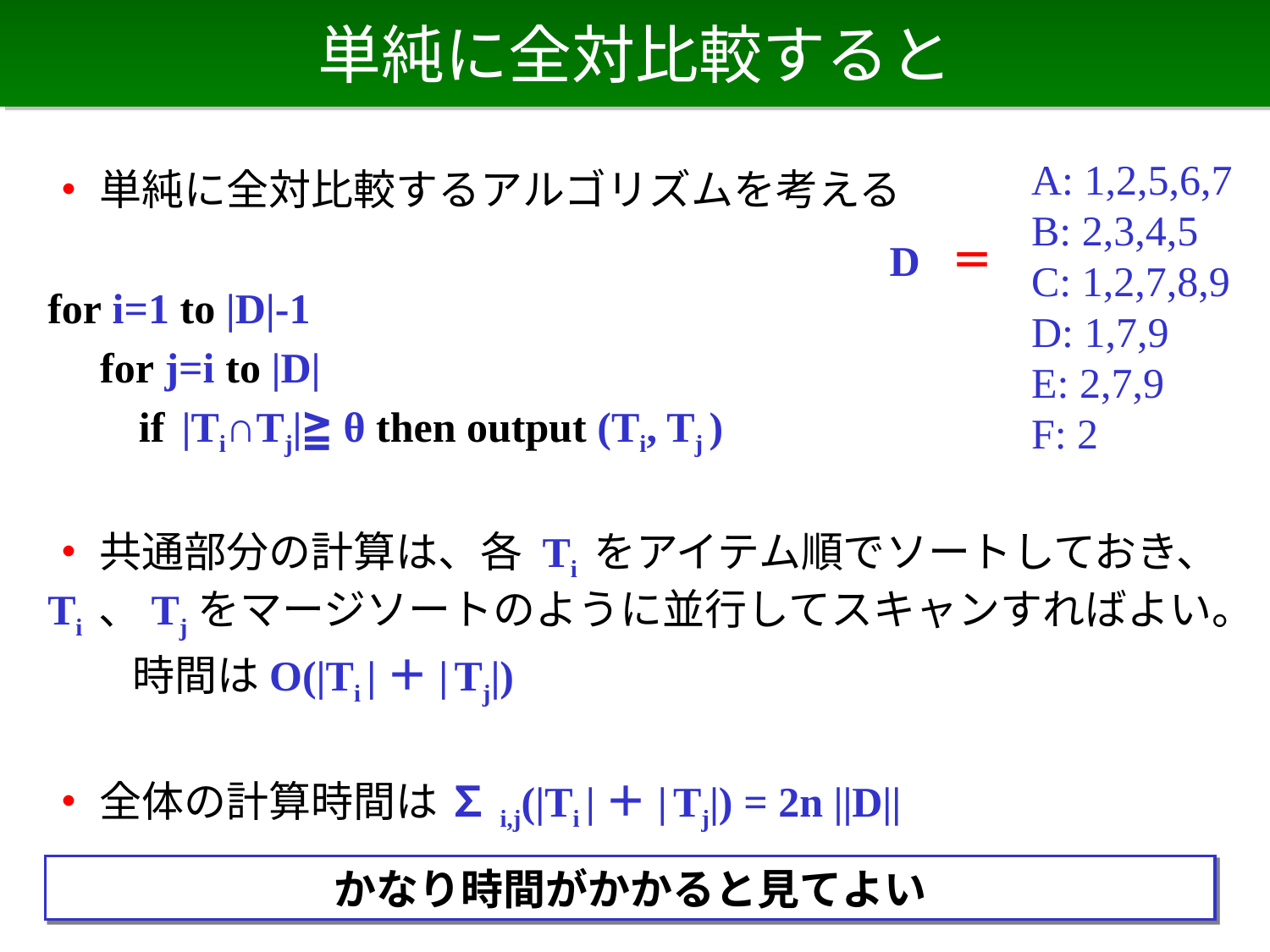

# 単純に全対比較すると
A: 1,2,5,6,7
B: 2,3,4,5
C: 1,2,7,8,9
D: 1,7,9
E: 2,7,9
F: 2
・ 単純に全対比較するアルゴリズムを考える

for i=1 to |D|-1
　for j=i to |D|
   　if  |Ti∩Tj|≧ θ then output (Ti, Tj )

・ 共通部分の計算は、各 Ti をアイテム順でソートしておき、Ti 、Tjをマージソートのように並行してスキャンすればよい。
　　時間はO(|Ti |＋| Tj|)

・ 全体の計算時間は ∑i,j(|Ti |＋| Tj|) = 2n ||D||
D  ＝
かなり時間がかかると見てよい